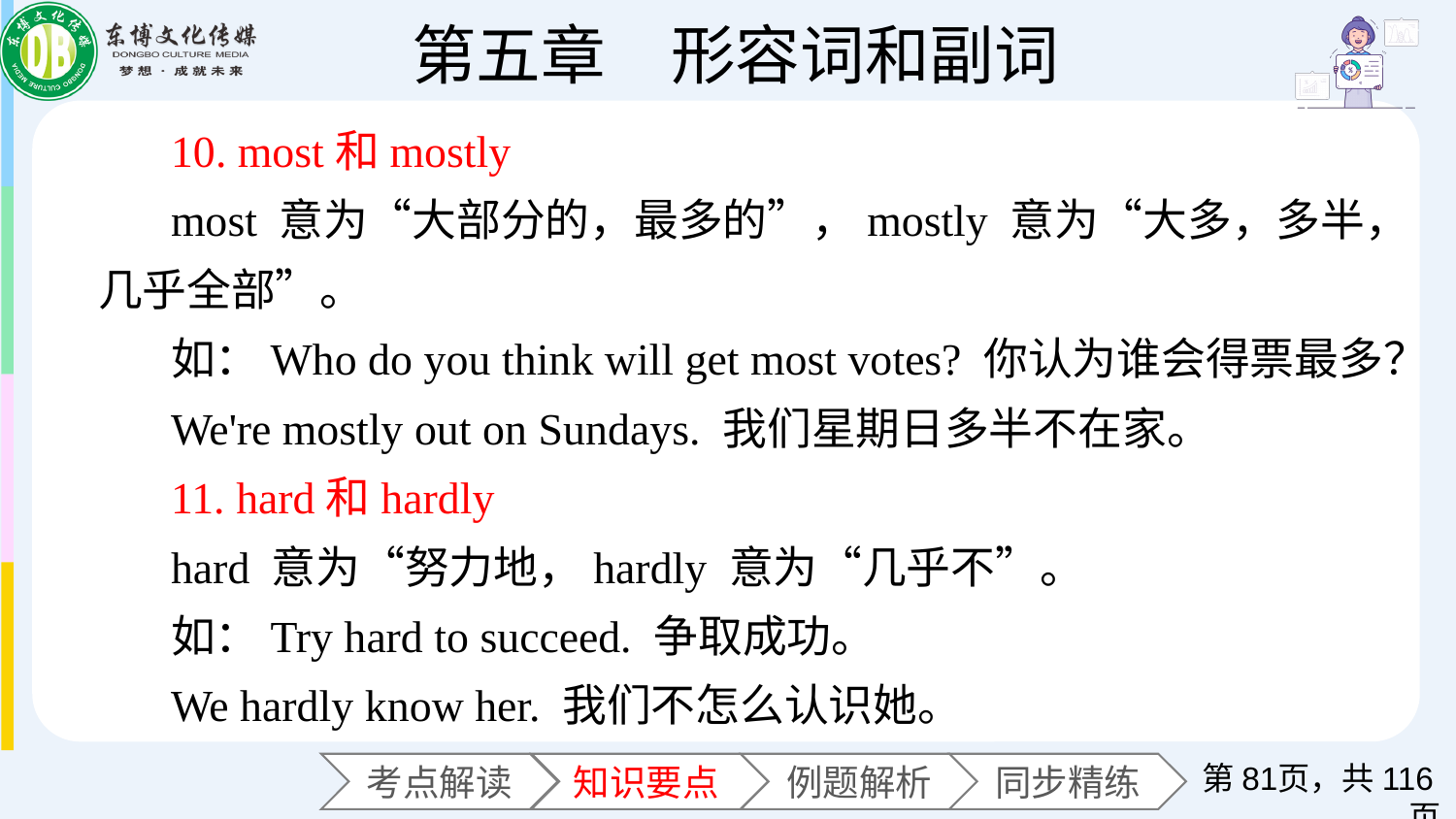

10. most和mostly
most 意为“大部分的，最多的”，mostly 意为“大多，多半，几乎全部”。
如：Who do you think will get most votes? 你认为谁会得票最多？
We're mostly out on Sundays. 我们星期日多半不在家。
11. hard和hardly
hard 意为“努力地，hardly 意为“几乎不”。
如：Try hard to succeed. 争取成功。
We hardly know her. 我们不怎么认识她。
第81页，共116页